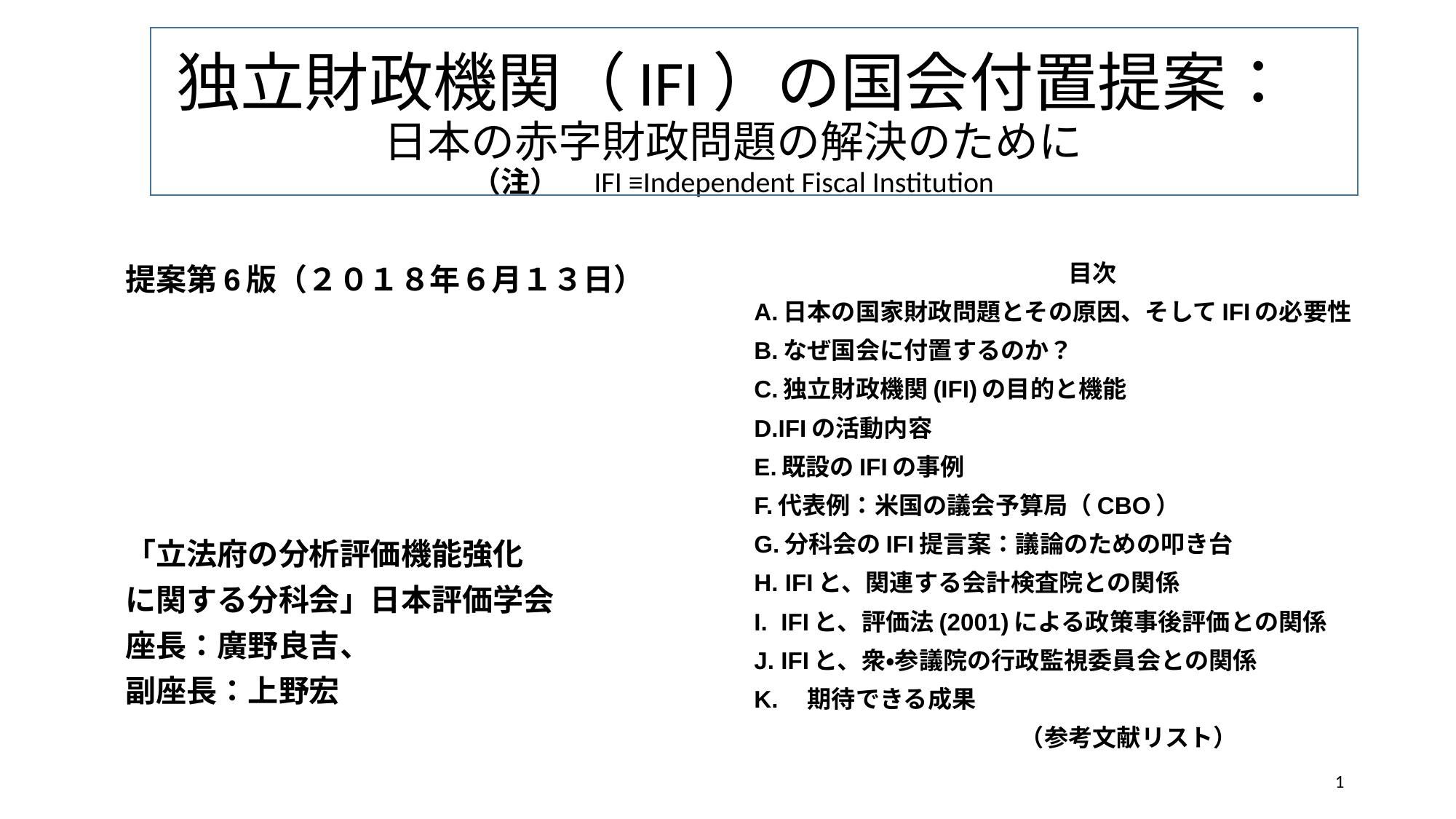

# 独立財政機関（IFI）の国会付置提案： 日本の赤字財政問題の解決のために （注）　IFI ≡Independent Fiscal Institution

提案第6版（２０１８年６月１３日）

「立法府の分析評価機能強化
に関する分科会」日本評価学会
座長：廣野良吉、
副座長：上野宏

　　　　　　　　　　　　　目次
A.日本の国家財政問題とその原因、そしてIFIの必要性
B.なぜ国会に付置するのか？
C.独立財政機関(IFI)の目的と機能
D.IFIの活動内容
E.既設のIFIの事例
F.代表例：米国の議会予算局（CBO）
G.分科会のIFI提言案：議論のための叩き台
H. IFIと、関連する会計検査院との関係
I.  IFIと、評価法(2001)による政策事後評価との関係
J. IFIと、衆・参議院の行政監視委員会との関係
K.　期待できる成果
　　　　　　　　　　　（参考文献リスト）
1